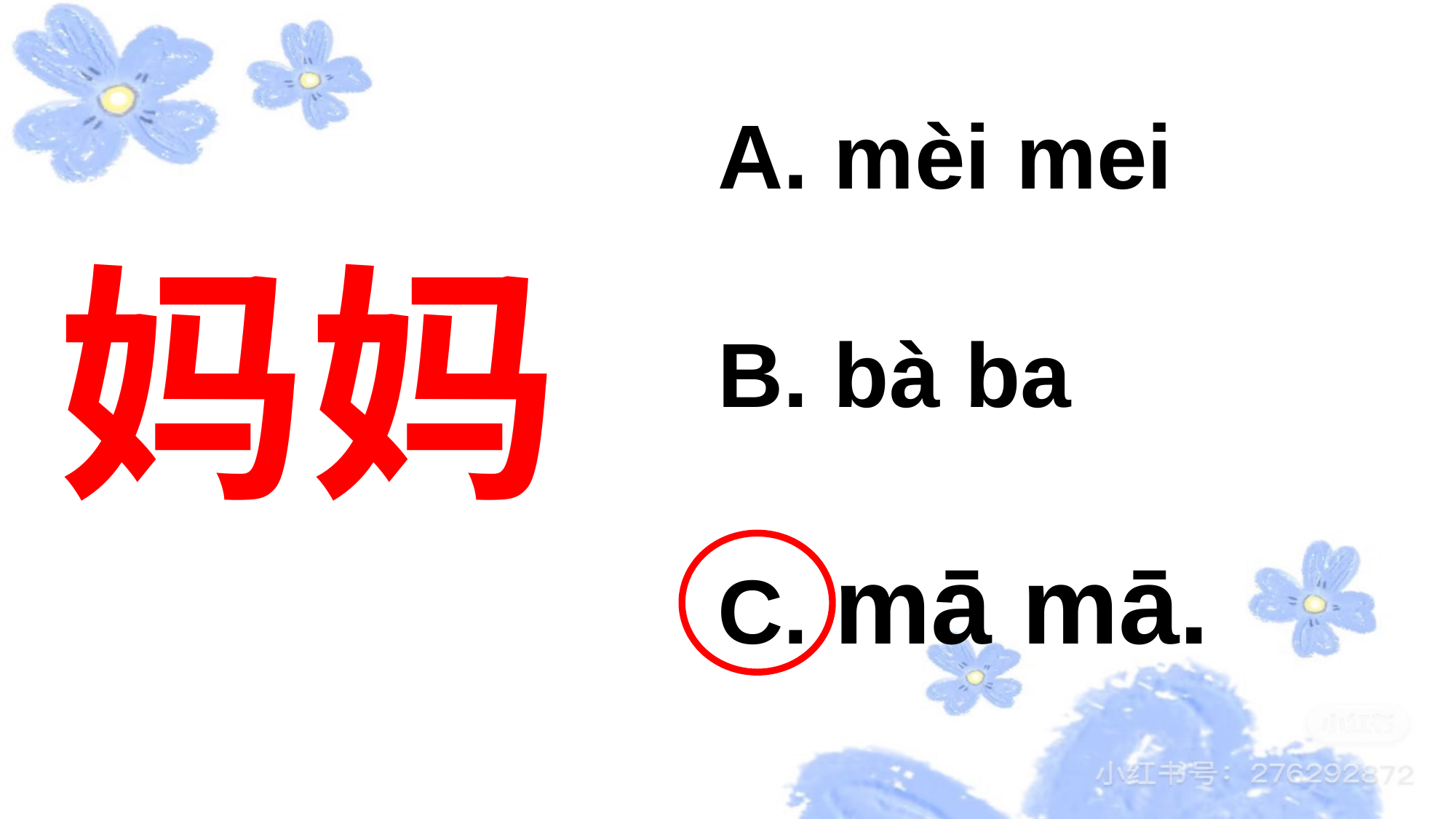

A. mèi mei

B. bà ba

C. mā mā.
妈妈